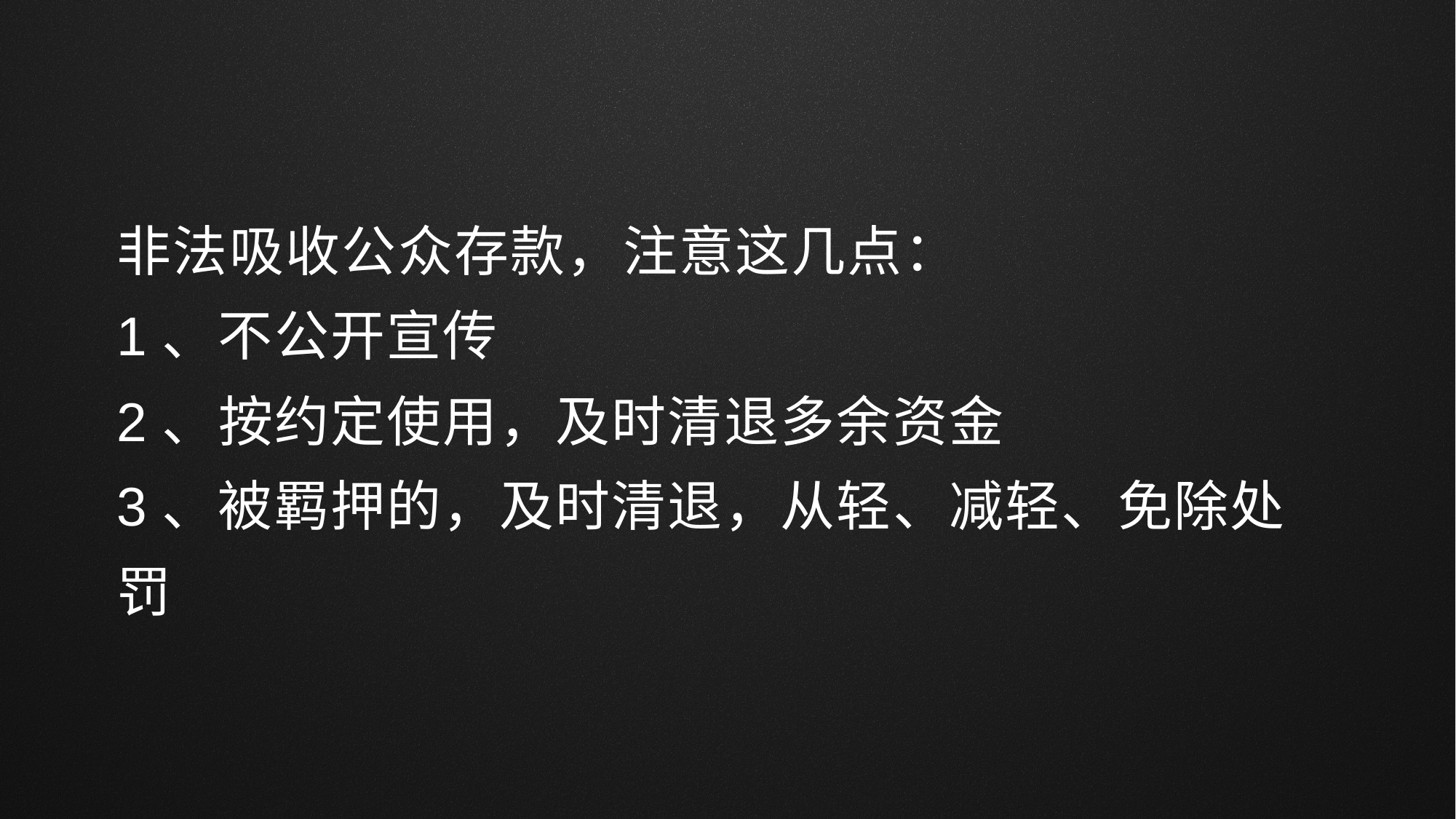

非法吸收公众存款，注意这几点：
1、不公开宣传
2、按约定使用，及时清退多余资金
3、被羁押的，及时清退，从轻、减轻、免除处罚